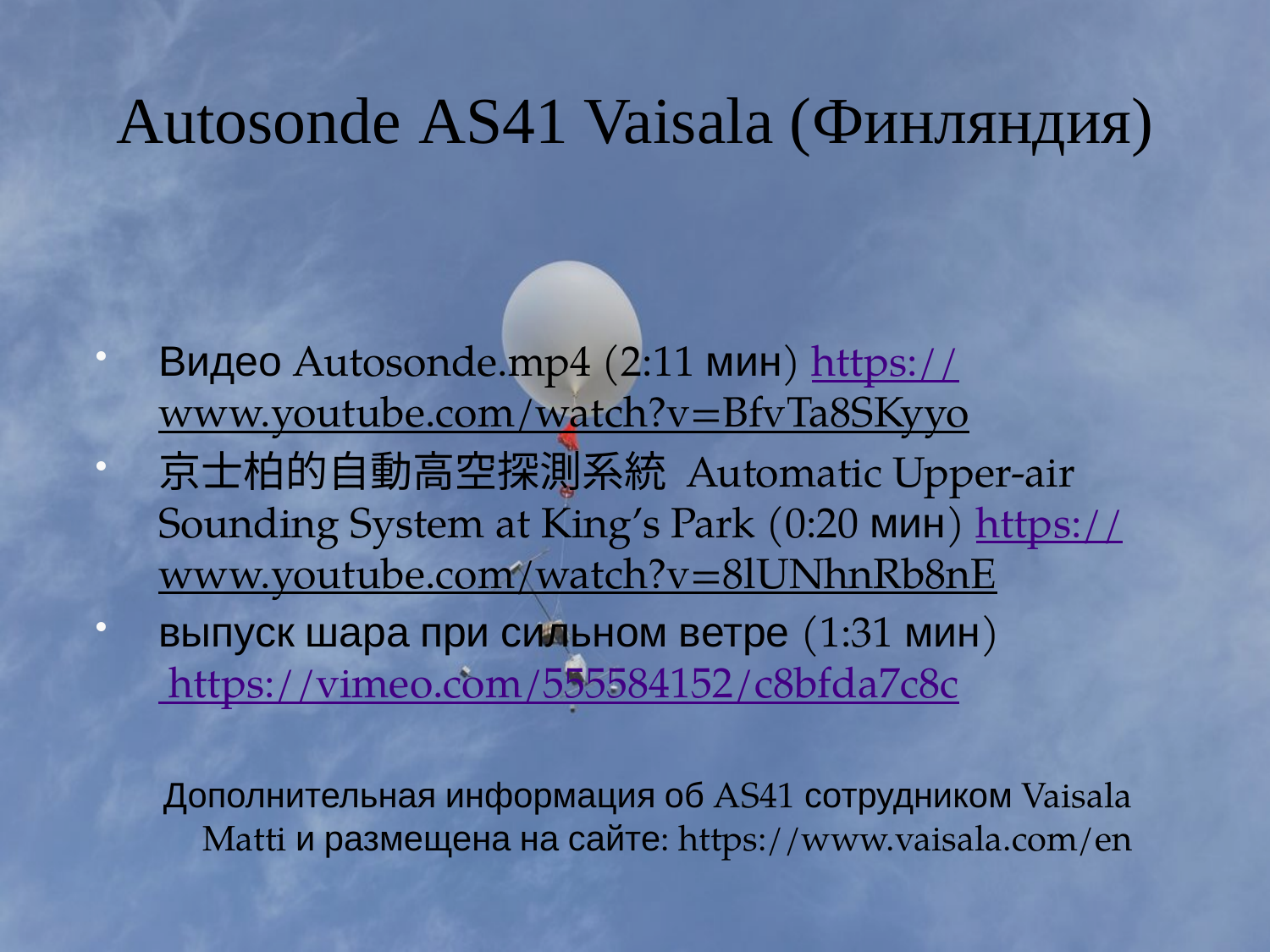

# Autosonde AS41 Vaisala (Финляндия)
Видео Autosonde.mp4 (2:11 мин) https://www.youtube.com/watch?v=BfvTa8SKyyo
京士柏的自動高空探測系統 Automatic Upper-air Sounding System at King’s Park (0:20 мин) https://www.youtube.com/watch?v=8lUNhnRb8nE
выпуск шара при сильном ветре (1:31 мин) https://vimeo.com/555584152/c8bfda7c8c

Дополнительная информация об AS41 сотрудником Vaisala Matti и размещена на сайте: https://www.vaisala.com/en